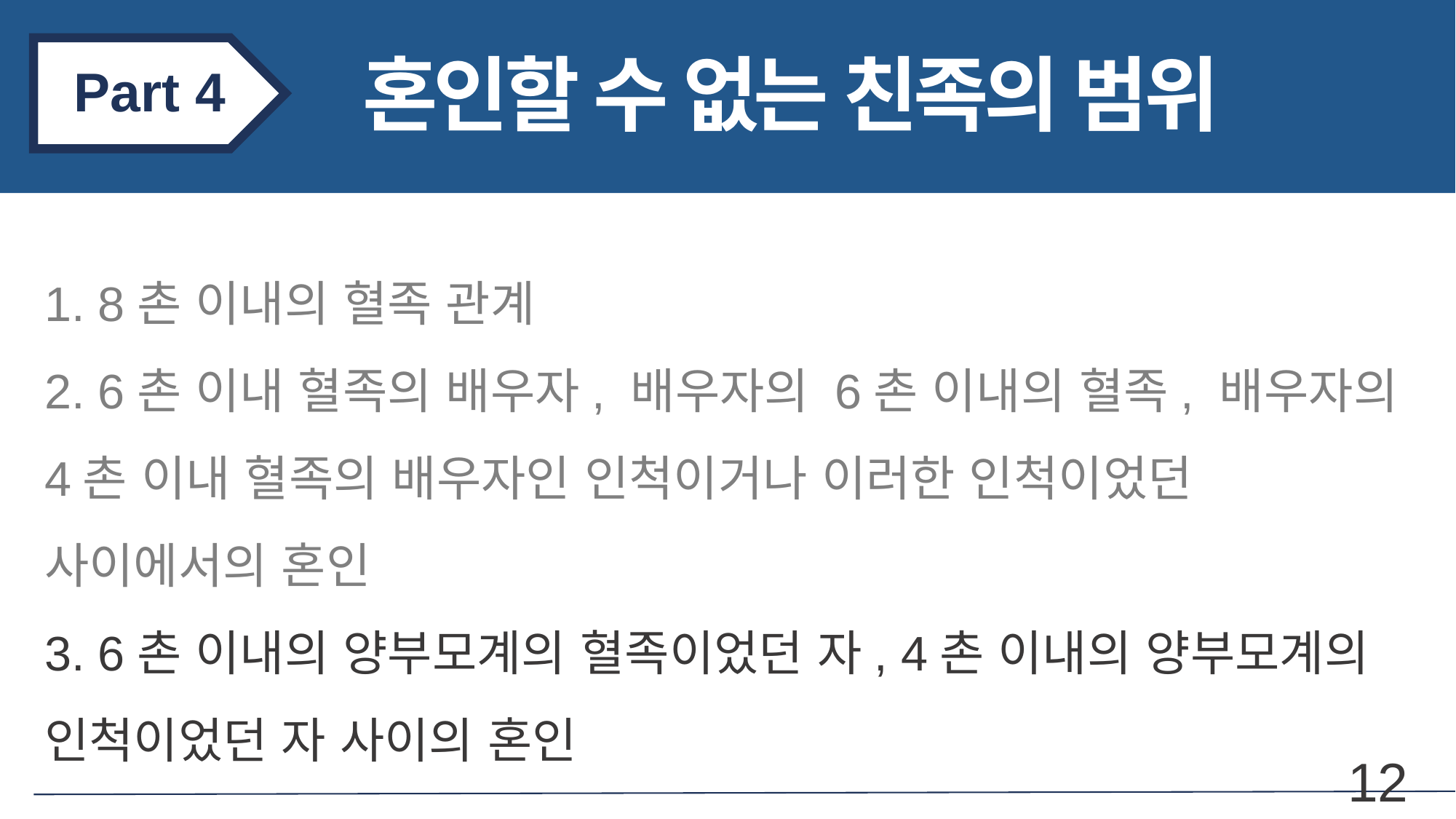

Part 4
혼인할 수 없는 친족의 범위
1. 8촌 이내의 혈족 관계
2. 6촌 이내 혈족의 배우자, 배우자의 6촌 이내의 혈족, 배우자의 4촌 이내 혈족의 배우자인 인척이거나 이러한 인척이었던 사이에서의 혼인
3. 6촌 이내의 양부모계의 혈족이었던 자, 4촌 이내의 양부모계의 인척이었던 자 사이의 혼인

12